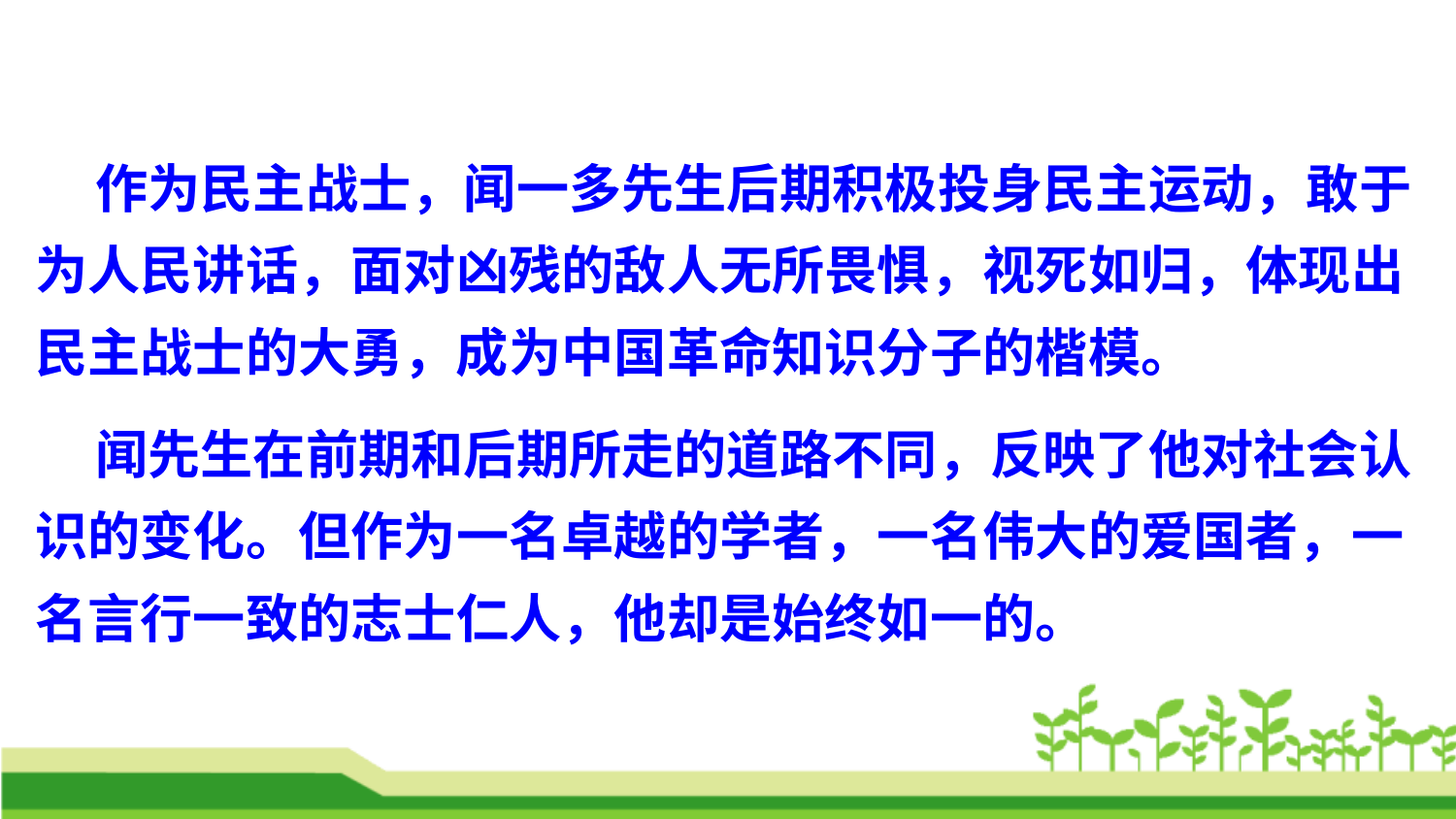

作为民主战士，闻一多先生后期积极投身民主运动，敢于为人民讲话，面对凶残的敌人无所畏惧，视死如归，体现出民主战士的大勇，成为中国革命知识分子的楷模。
    闻先生在前期和后期所走的道路不同，反映了他对社会认识的变化。但作为一名卓越的学者，一名伟大的爱国者，一名言行一致的志士仁人，他却是始终如一的。